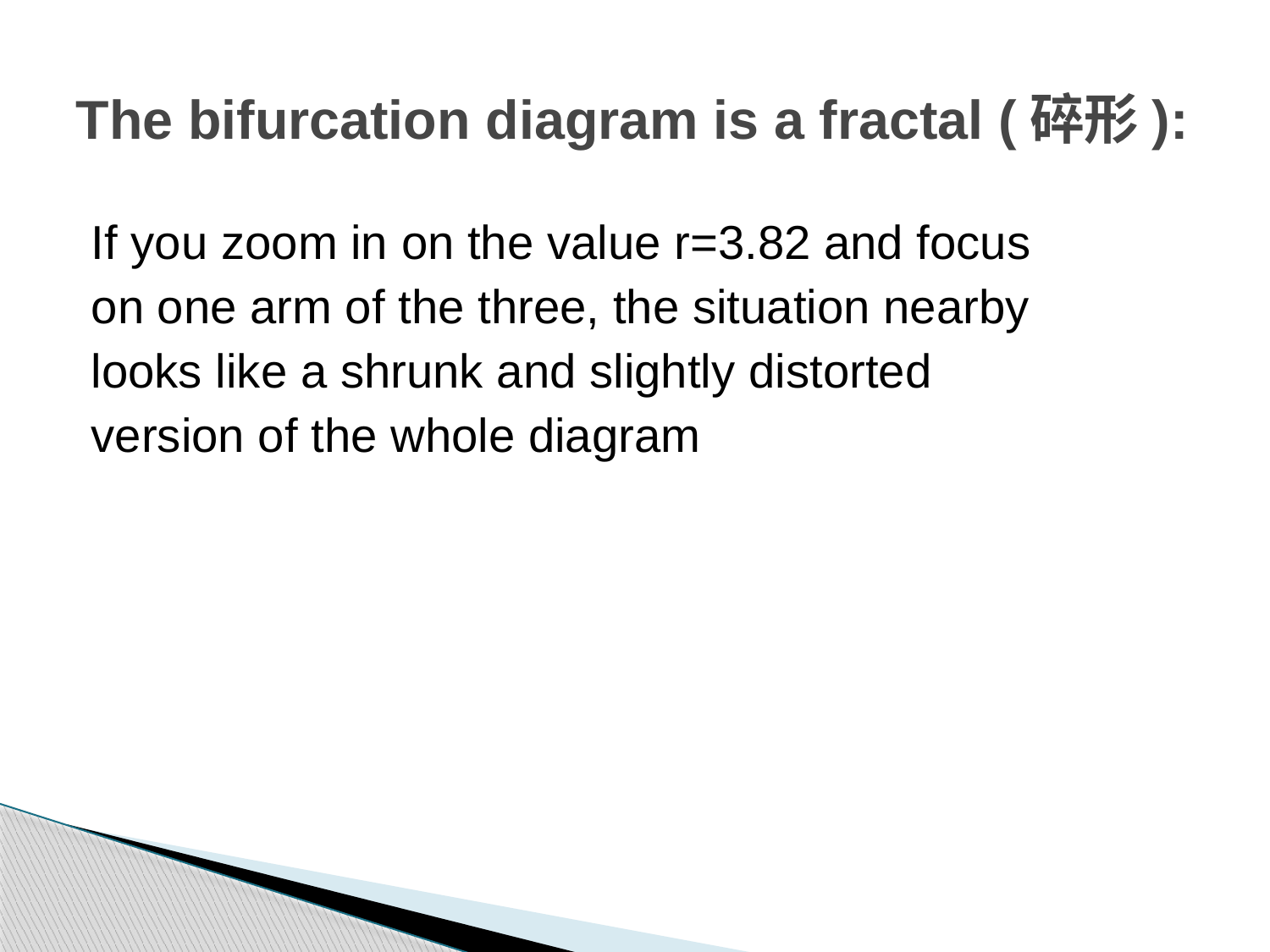

# The bifurcation diagram is a fractal (碎形):
If you zoom in on the value r=3.82 and focus
on one arm of the three, the situation nearby
looks like a shrunk and slightly distorted
version of the whole diagram